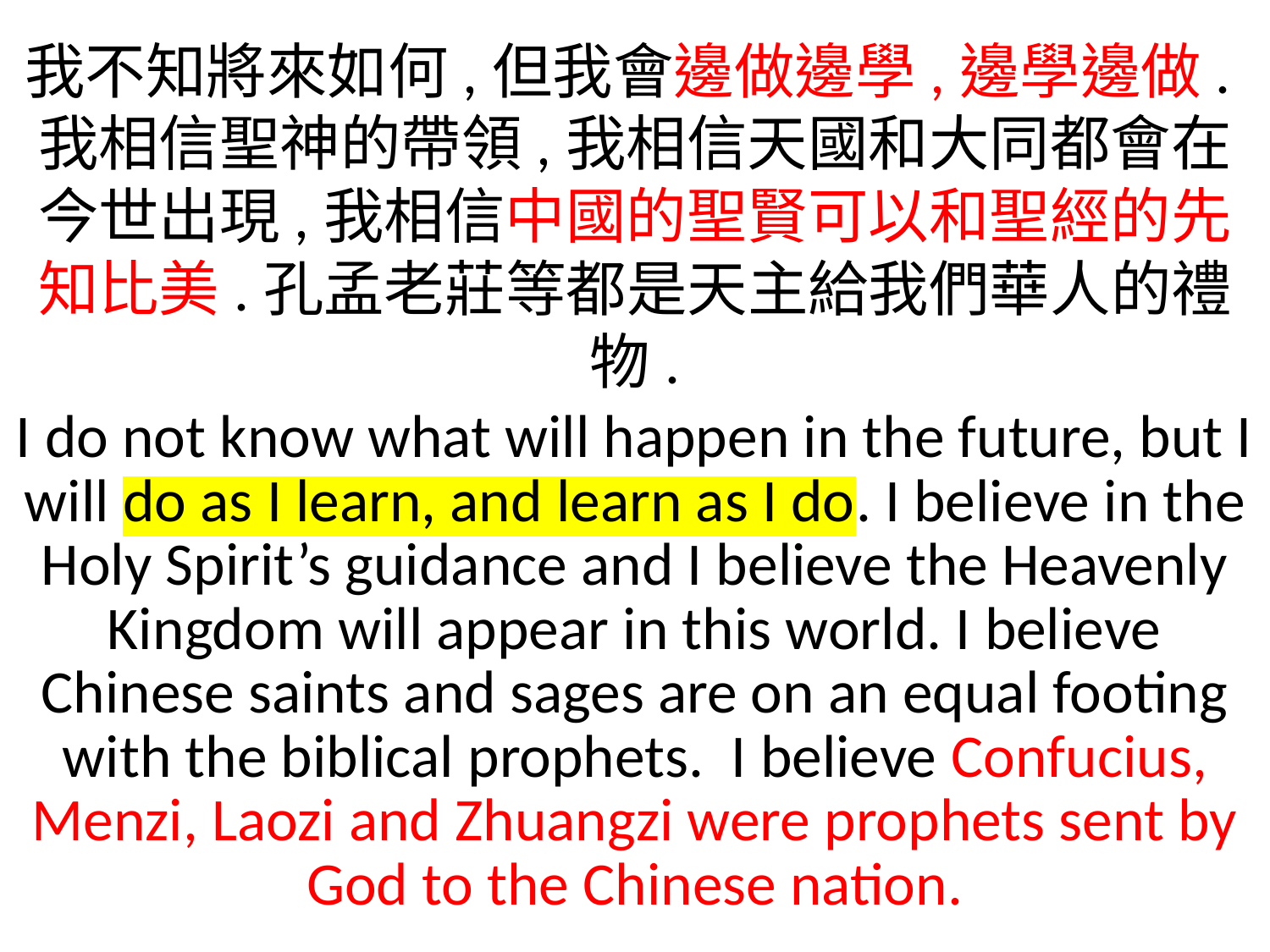

我不知將來如何,但我會邊做邊學,邊學邊做.我相信聖神的帶領,我相信天國和大同都會在今世出現,我相信中國的聖賢可以和聖經的先知比美.孔孟老莊等都是天主給我們華人的禮物.
I do not know what will happen in the future, but I will do as I learn, and learn as I do. I believe in the Holy Spirit’s guidance and I believe the Heavenly Kingdom will appear in this world. I believe Chinese saints and sages are on an equal footing with the biblical prophets.  I believe Confucius, Menzi, Laozi and Zhuangzi were prophets sent by God to the Chinese nation.